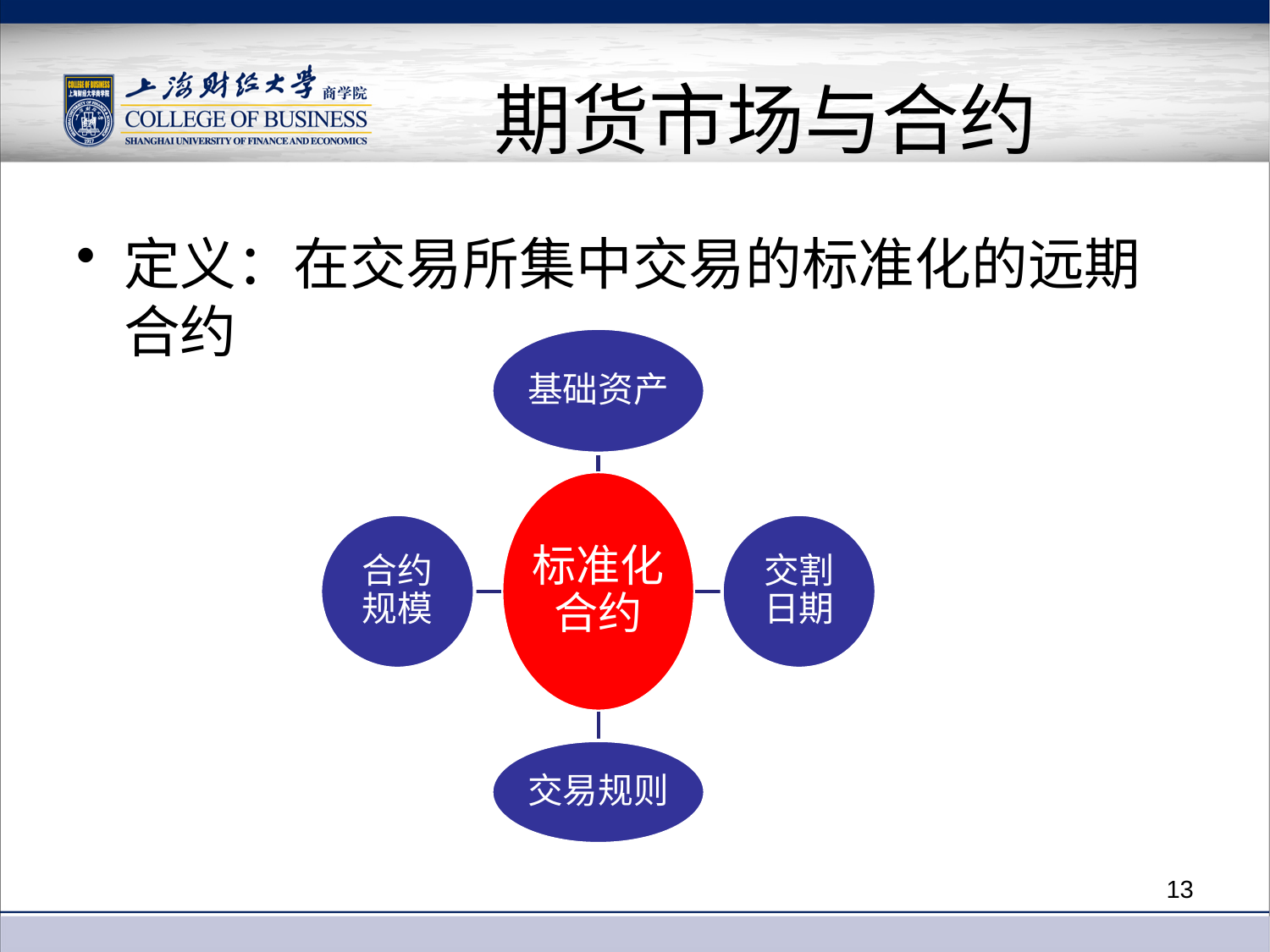

# 期货市场与合约
定义：在交易所集中交易的标准化的远期合约

标准化合约

基础资产

交割日期

交易规则

合约规模
13